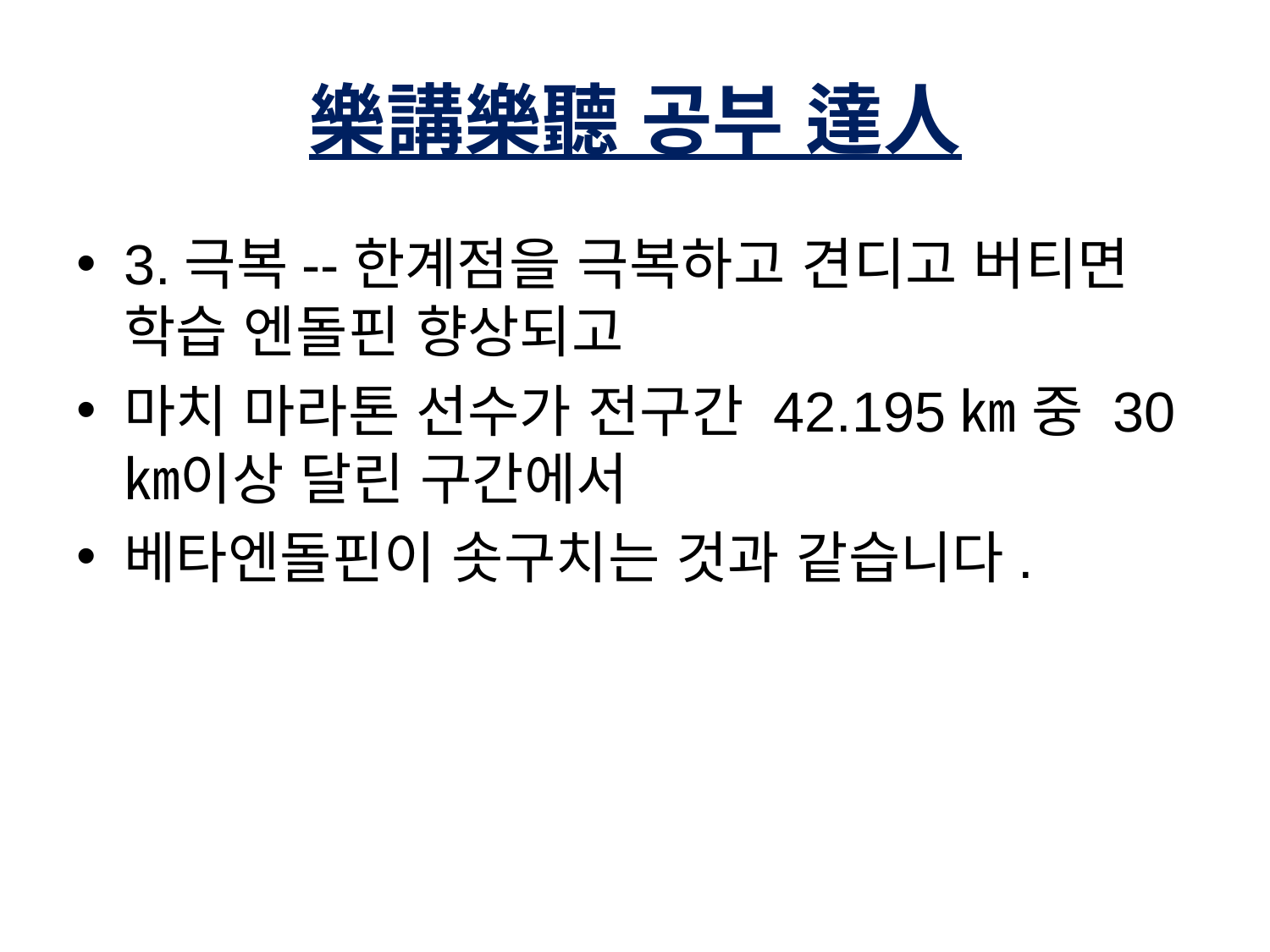

# 樂講樂聽 공부 達人
3.극복--한계점을 극복하고 견디고 버티면 학습 엔돌핀 향상되고
마치 마라톤 선수가 전구간 42.195㎞ 중 30㎞이상 달린 구간에서
베타엔돌핀이 솟구치는 것과 같습니다.